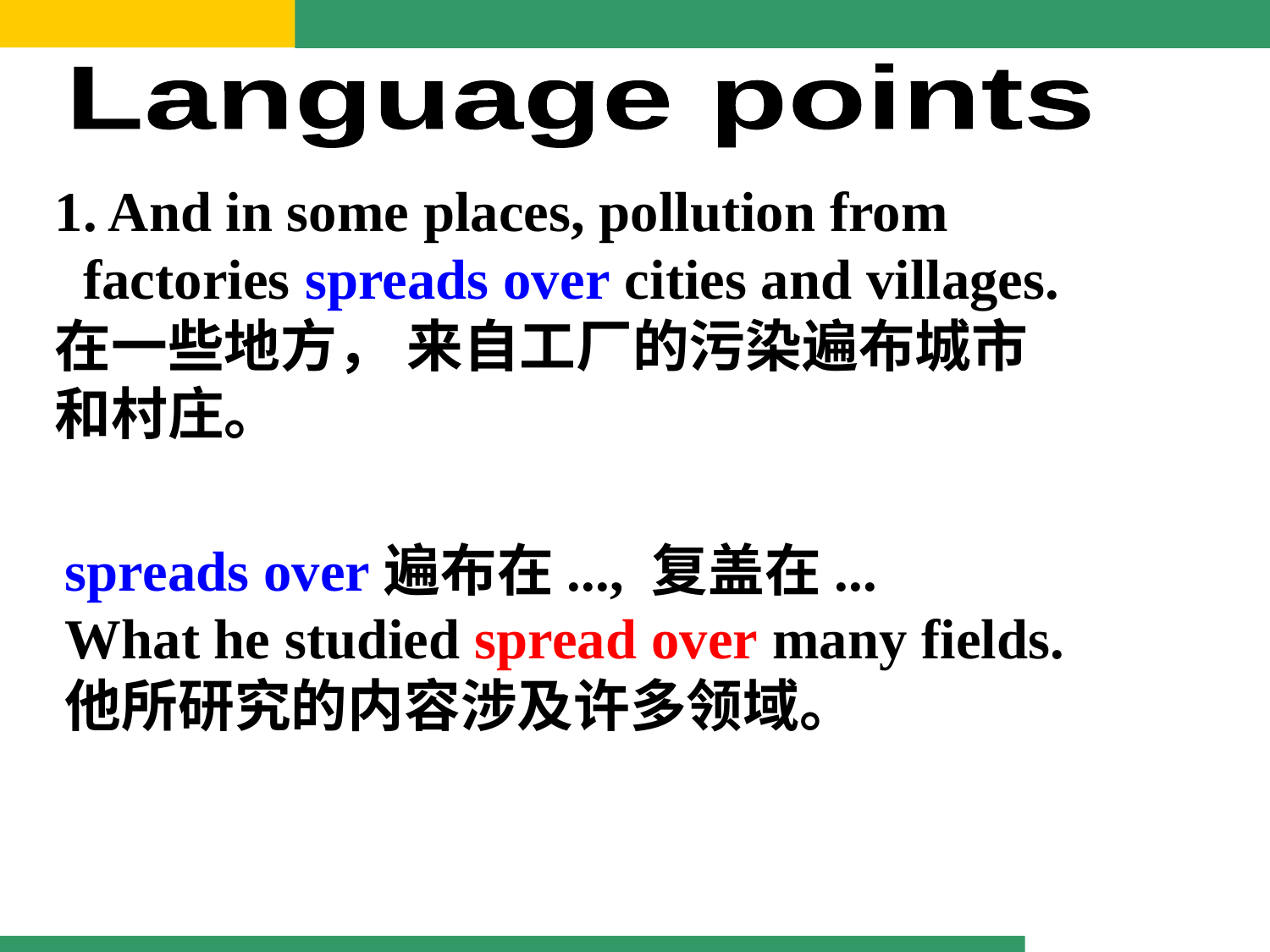

Language points
1. And in some places, pollution from
  factories spreads over cities and villages.在一些地方， 来自工厂的污染遍布城市和村庄。
spreads over遍布在..., 复盖在...
What he studied spread over many fields.
他所研究的内容涉及许多领域。